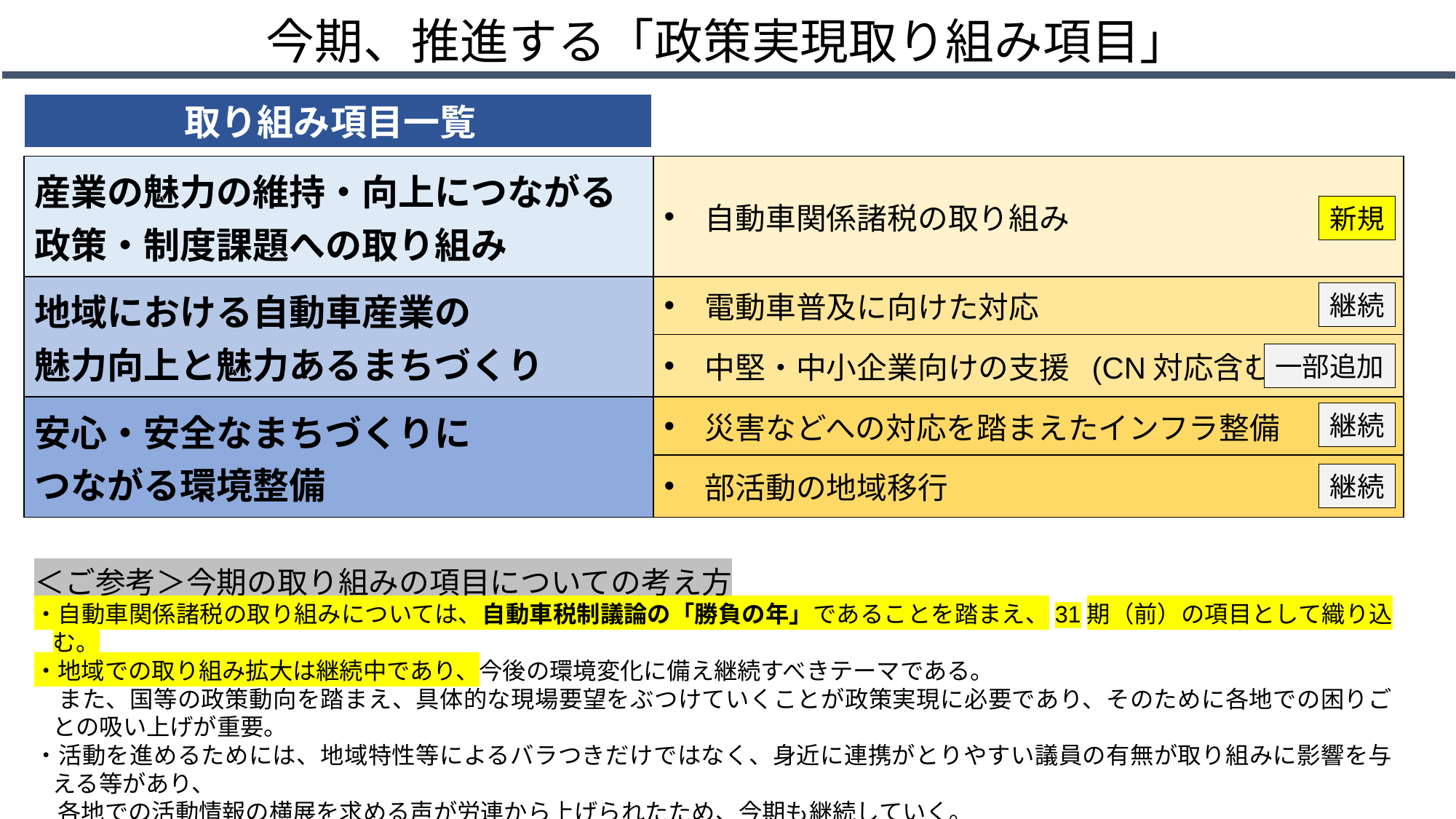

今期、推進する「政策実現取り組み項目」

取り組み項目一覧
| 産業の魅力の維持・向上につながる 政策・制度課題への取り組み | 自動車関係諸税の取り組み |
| --- | --- |
| 地域における自動車産業の 魅力向上と魅力あるまちづくり | 電動車普及に向けた対応 |
|  | 中堅・中小企業向けの支援 (CN対応含む) |
| 安心・安全なまちづくりに つながる環境整備 | 災害などへの対応を踏まえたインフラ整備 |
|  | 部活動の地域移行 |
新規
継続
一部追加
継続
継続
＜ご参考＞今期の取り組みの項目についての考え方
・自動車関係諸税の取り組みについては、自動車税制議論の「勝負の年」であることを踏まえ、31期（前）の項目として織り込む。
・地域での取り組み拡大は継続中であり、今後の環境変化に備え継続すべきテーマである。
　また、国等の政策動向を踏まえ、具体的な現場要望をぶつけていくことが政策実現に必要であり、そのために各地での困りごとの吸い上げが重要。
・活動を進めるためには、地域特性等によるバラつきだけではなく、身近に連携がとりやすい議員の有無が取り組みに影響を与える等があり、
　各地での活動情報の横展を求める声が労連から上げられたため、今期も継続していく。
・各労連/組織内議員が積みあげた各地域での活動を国会議員と連携させて、更なる支援者拡大つなげていく必要がある。
・上記踏まえ、項目変更をせず、政府動向の情報発信、労連/組織内議員間での事例共有や声の集約を強化するといった活動推進に注力する。